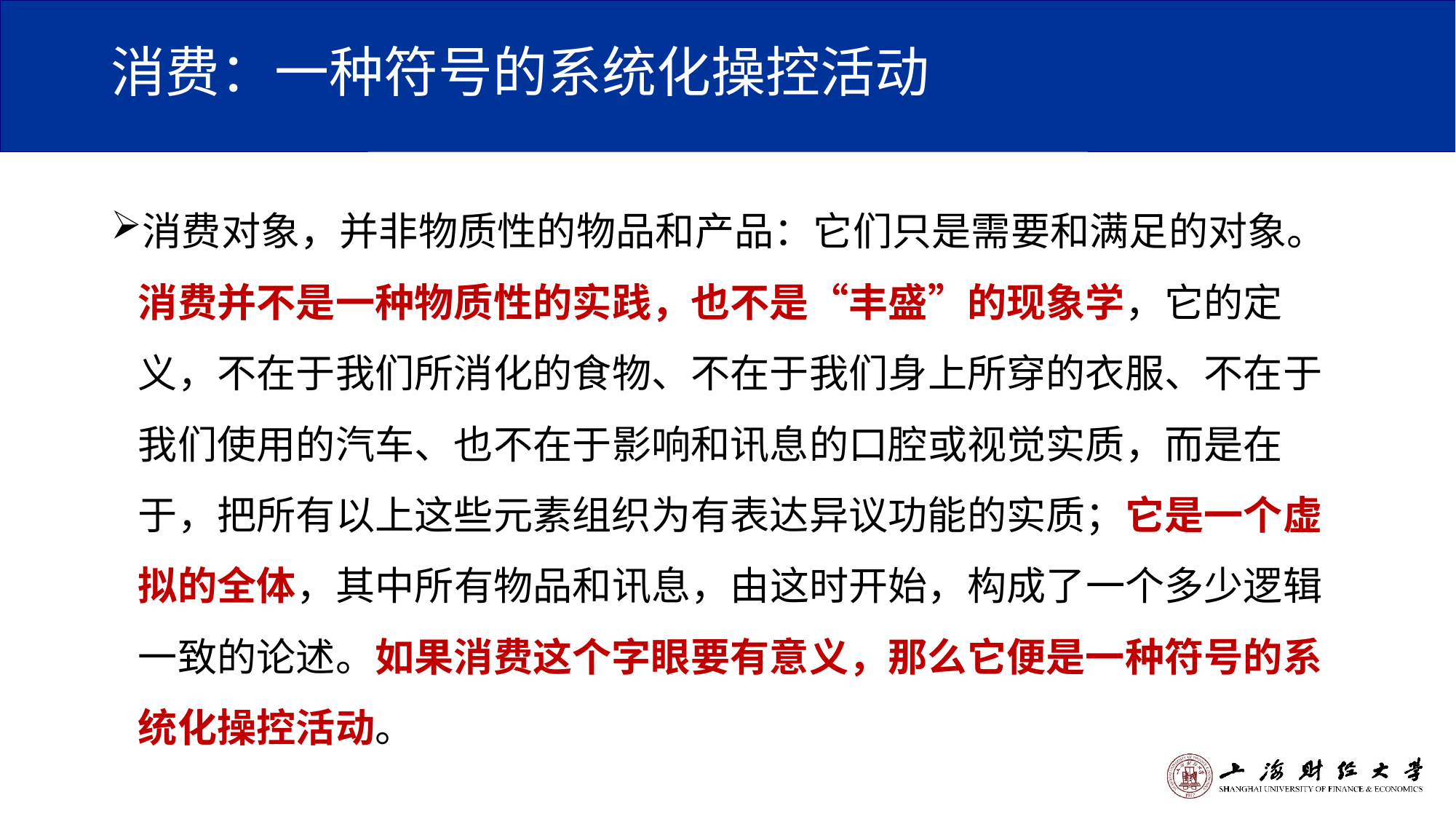

# 消费：一种符号的系统化操控活动
消费对象，并非物质性的物品和产品：它们只是需要和满足的对象。消费并不是一种物质性的实践，也不是“丰盛”的现象学，它的定义，不在于我们所消化的食物、不在于我们身上所穿的衣服、不在于我们使用的汽车、也不在于影响和讯息的口腔或视觉实质，而是在于，把所有以上这些元素组织为有表达异议功能的实质；它是一个虚拟的全体，其中所有物品和讯息，由这时开始，构成了一个多少逻辑一致的论述。如果消费这个字眼要有意义，那么它便是一种符号的系统化操控活动。